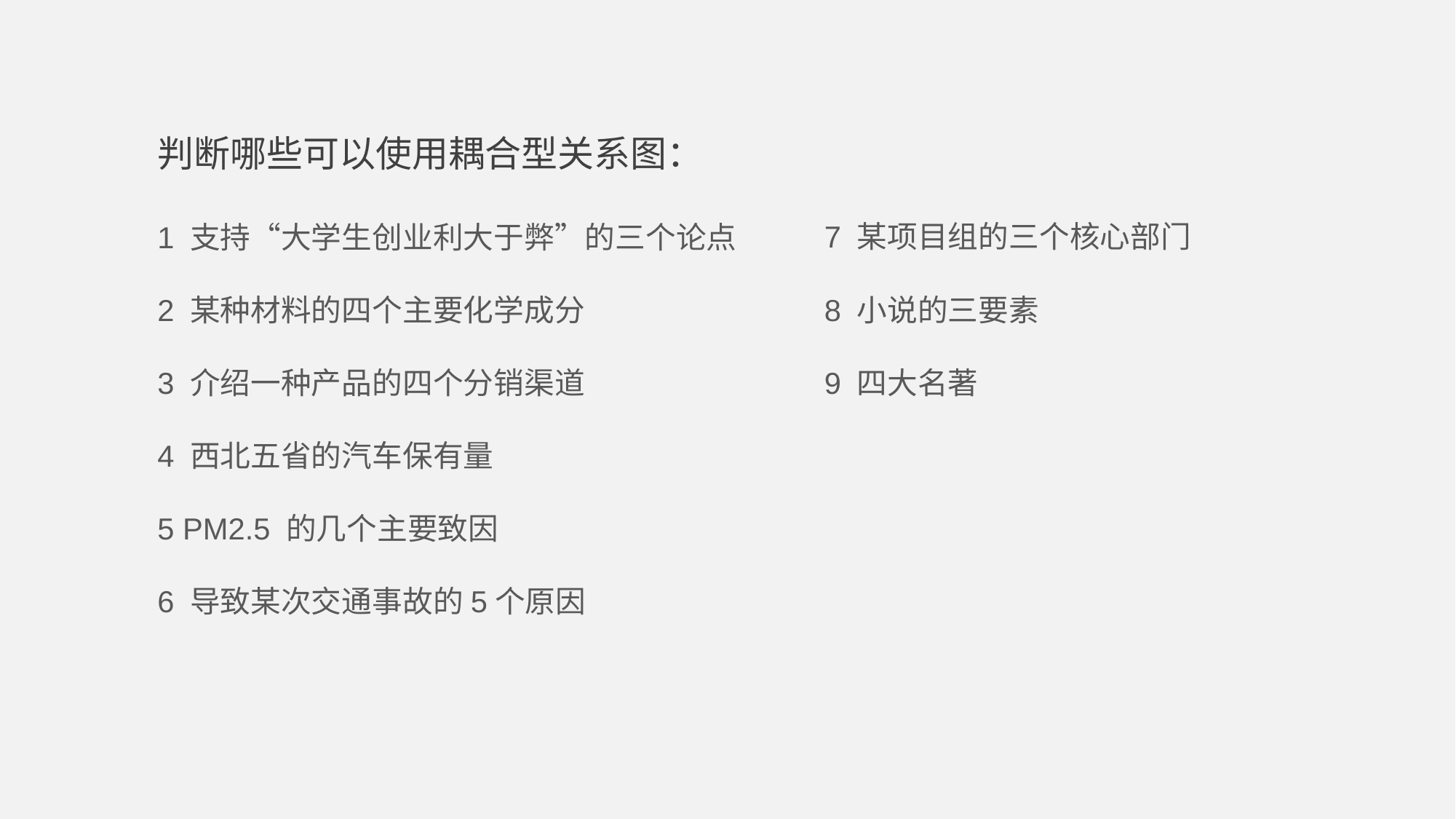

判断哪些可以使用耦合型关系图：

1 支持“大学生创业利大于弊”的三个论点

2 某种材料的四个主要化学成分

3 介绍一种产品的四个分销渠道

4 西北五省的汽车保有量

5 PM2.5 的几个主要致因

6 导致某次交通事故的5个原因
7 某项目组的三个核心部门

8 小说的三要素

9 四大名著